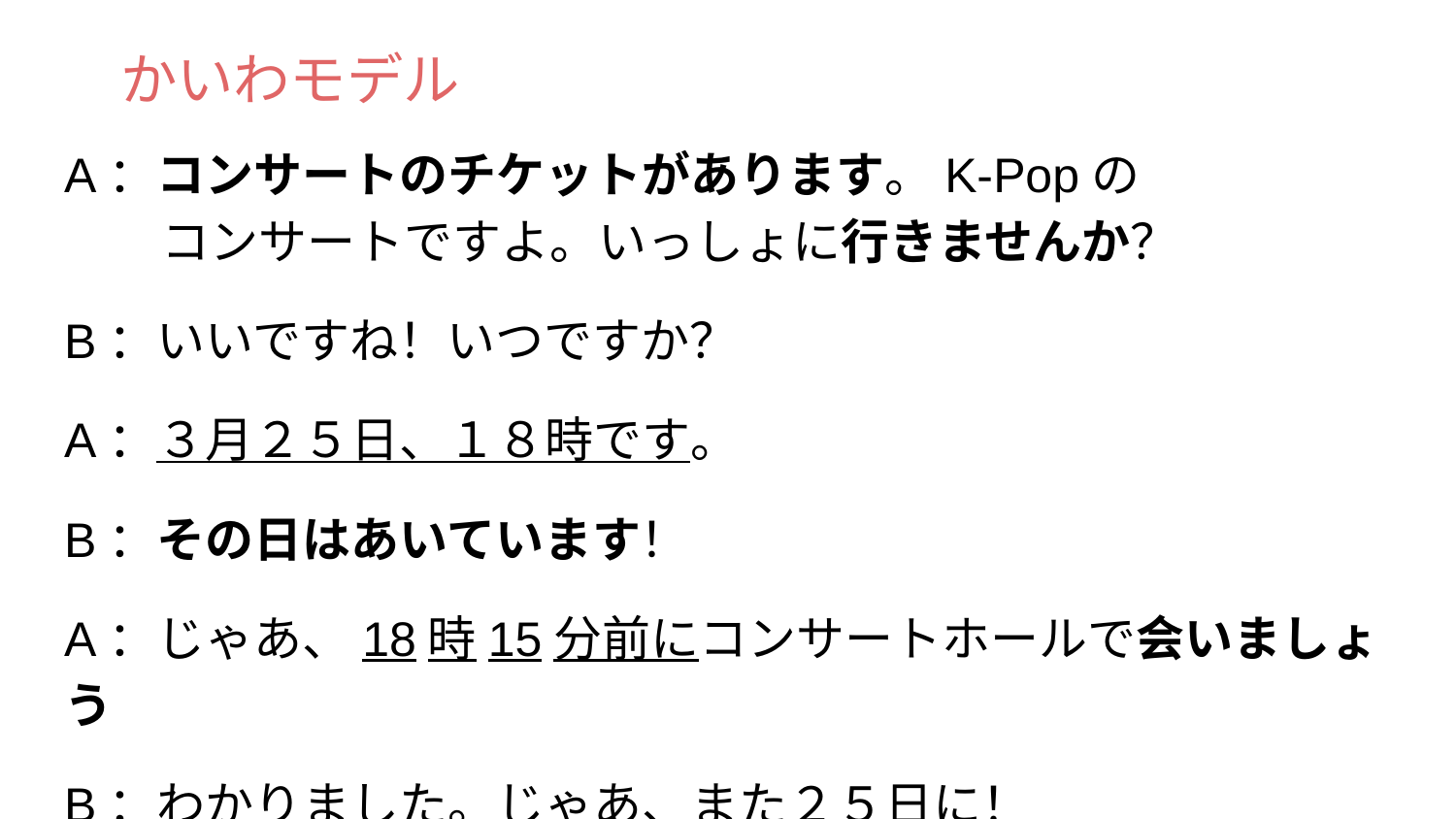

# かいわモデル
A：コンサートのチケットがあります。K-Popの
　　コンサートですよ。いっしょに行きませんか？
B：いいですね！いつですか？
A：３月２５日、１８時です。
B：その日はあいています！
A：じゃあ、18時15分前にコンサートホールで会いましょう
B：わかりました。じゃあ、また２５日に！